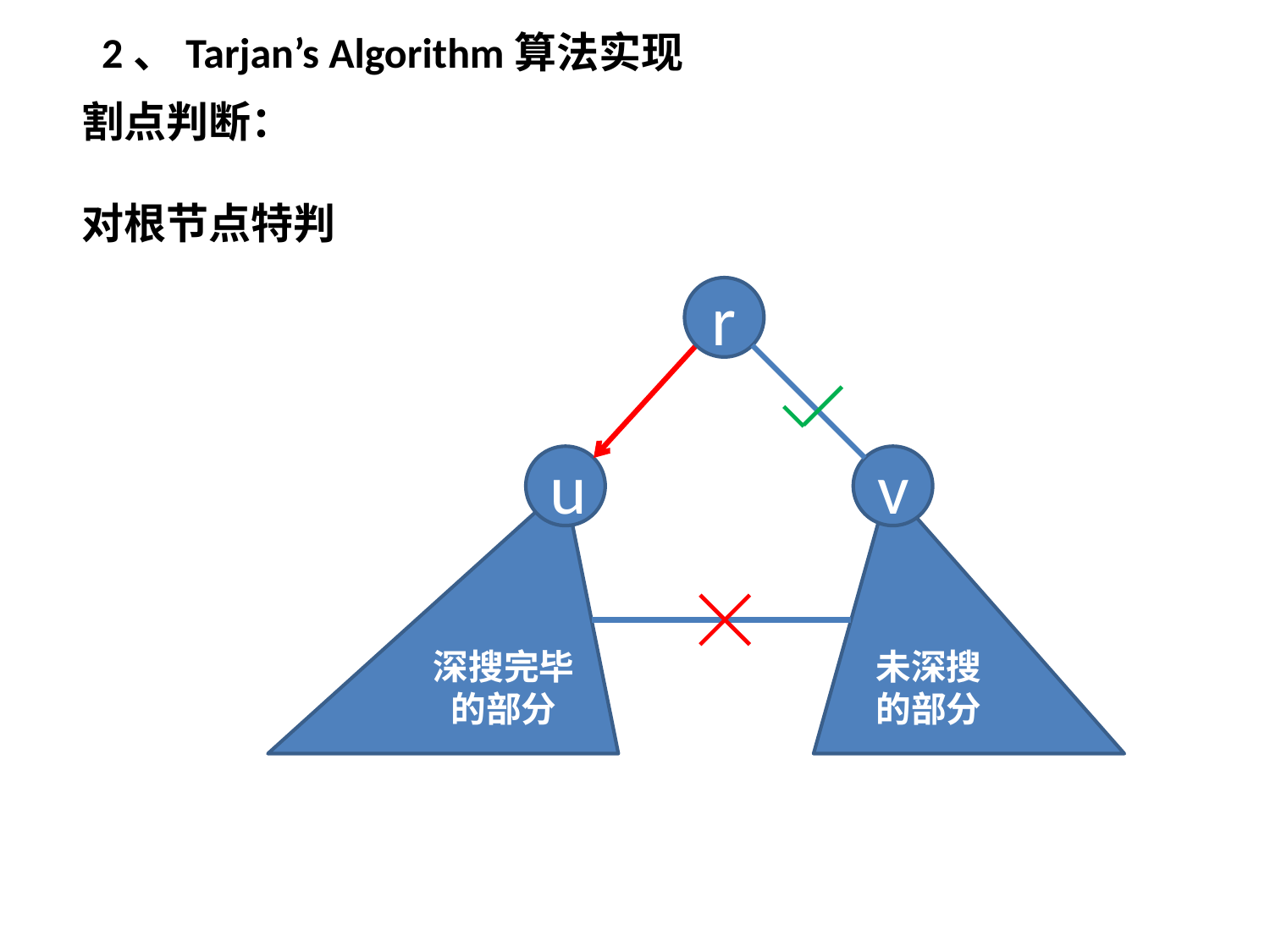

2、Tarjan’s Algorithm算法实现
割点判断：

对根节点特判
r
u
v
深搜完毕的部分
未深搜的部分